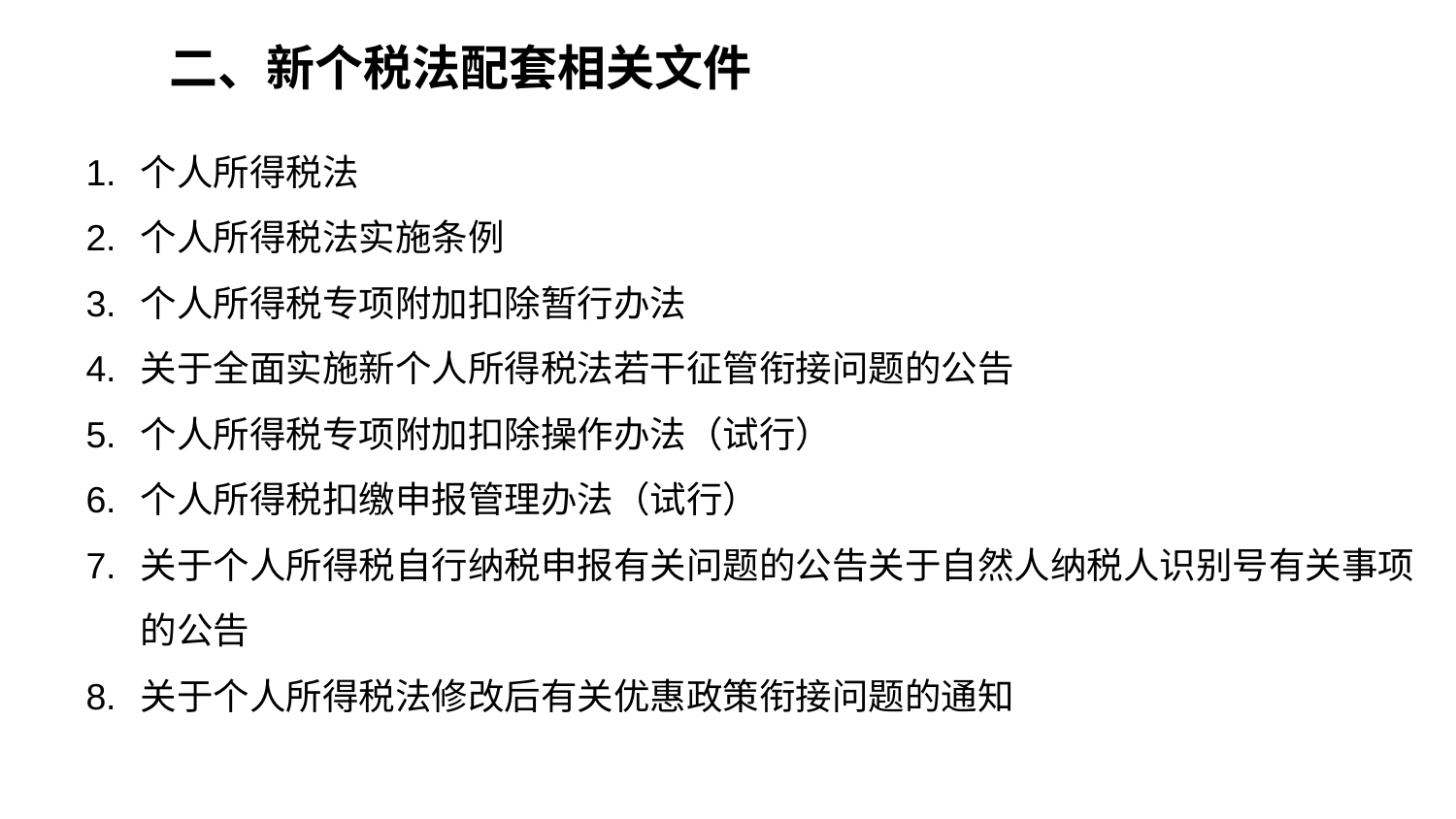

# 二、新个税法配套相关文件
个人所得税法
个人所得税法实施条例
个人所得税专项附加扣除暂行办法
关于全面实施新个人所得税法若干征管衔接问题的公告
个人所得税专项附加扣除操作办法（试行）
个人所得税扣缴申报管理办法（试行）
关于个人所得税自行纳税申报有关问题的公告关于自然人纳税人识别号有关事项的公告
关于个人所得税法修改后有关优惠政策衔接问题的通知